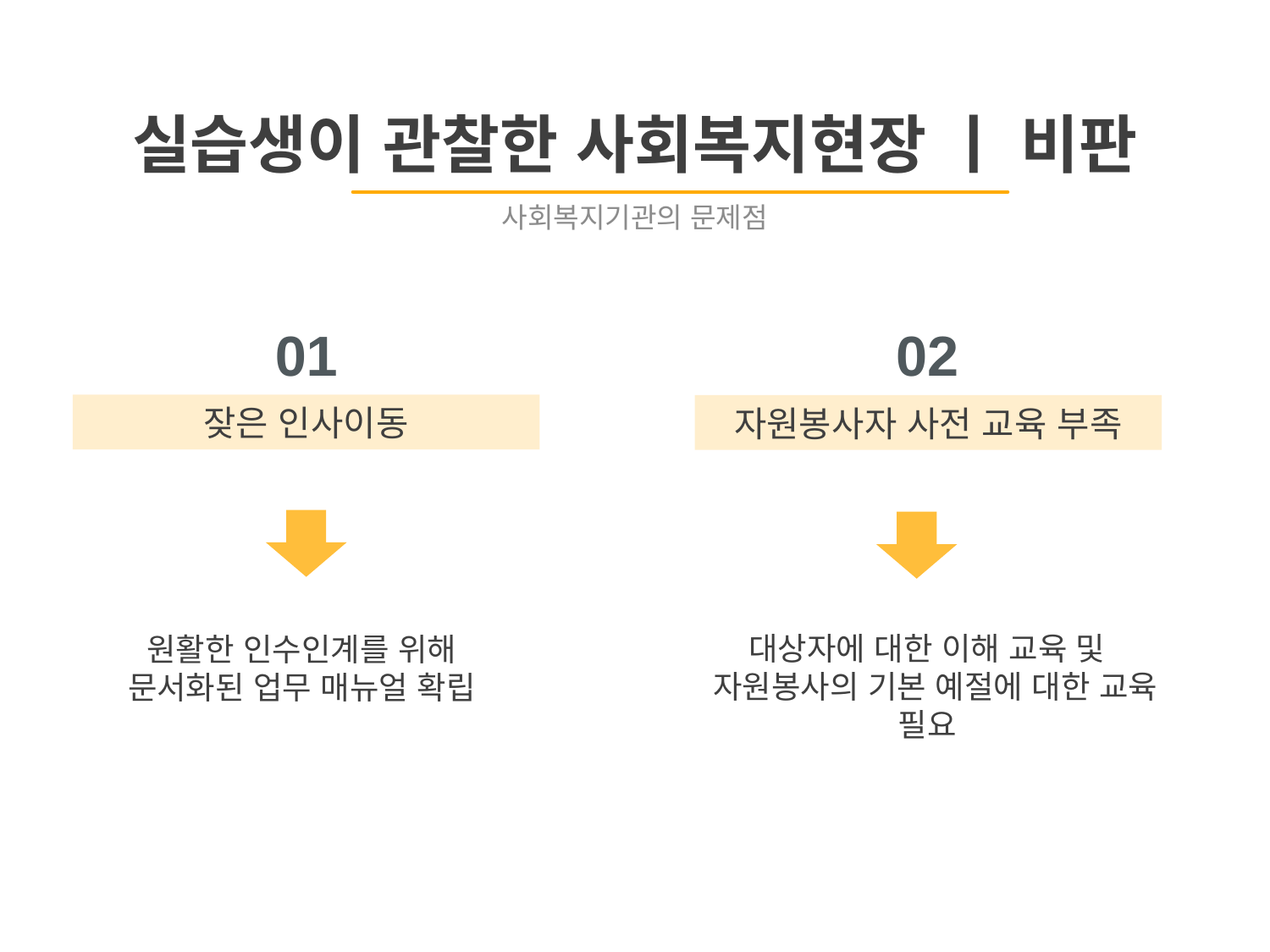

# 실습생이 관찰한 사회복지현장 ㅣ 비판
사회복지기관의 문제점
01
02
잦은 인사이동
자원봉사자 사전 교육 부족

대상자에 대한 이해 교육 및
 자원봉사의 기본 예절에 대한 교육
필요
원활한 인수인계를 위해
문서화된 업무 매뉴얼 확립